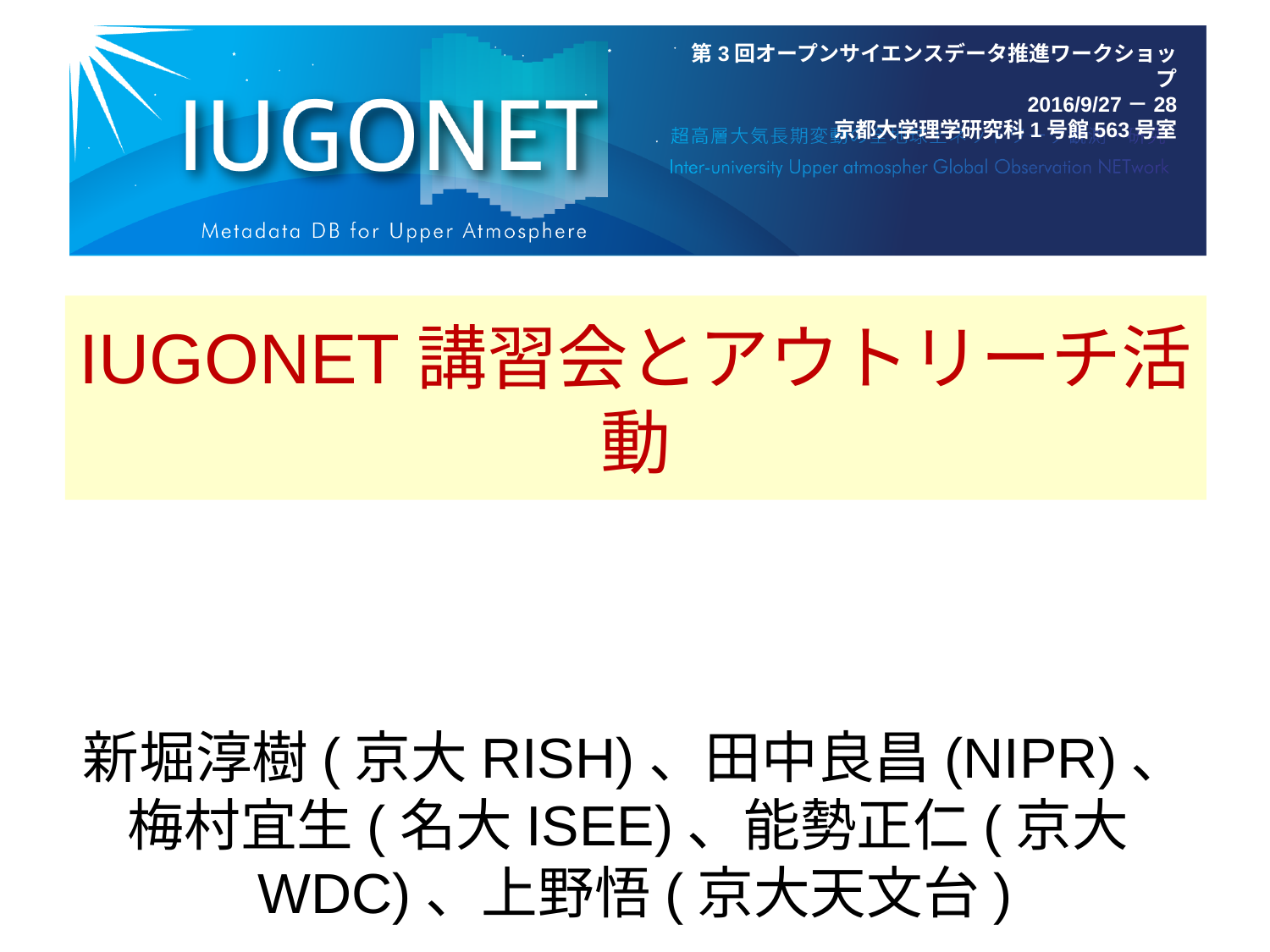

第3回オープンサイエンスデータ推進ワークショップ
2016/9/27－28
京都大学理学研究科1号館563号室
# IUGONET講習会とアウトリーチ活動
新堀淳樹(京大RISH)、田中良昌(NIPR)、梅村宜生(名大ISEE)、能勢正仁(京大WDC)、上野悟(京大天文台)